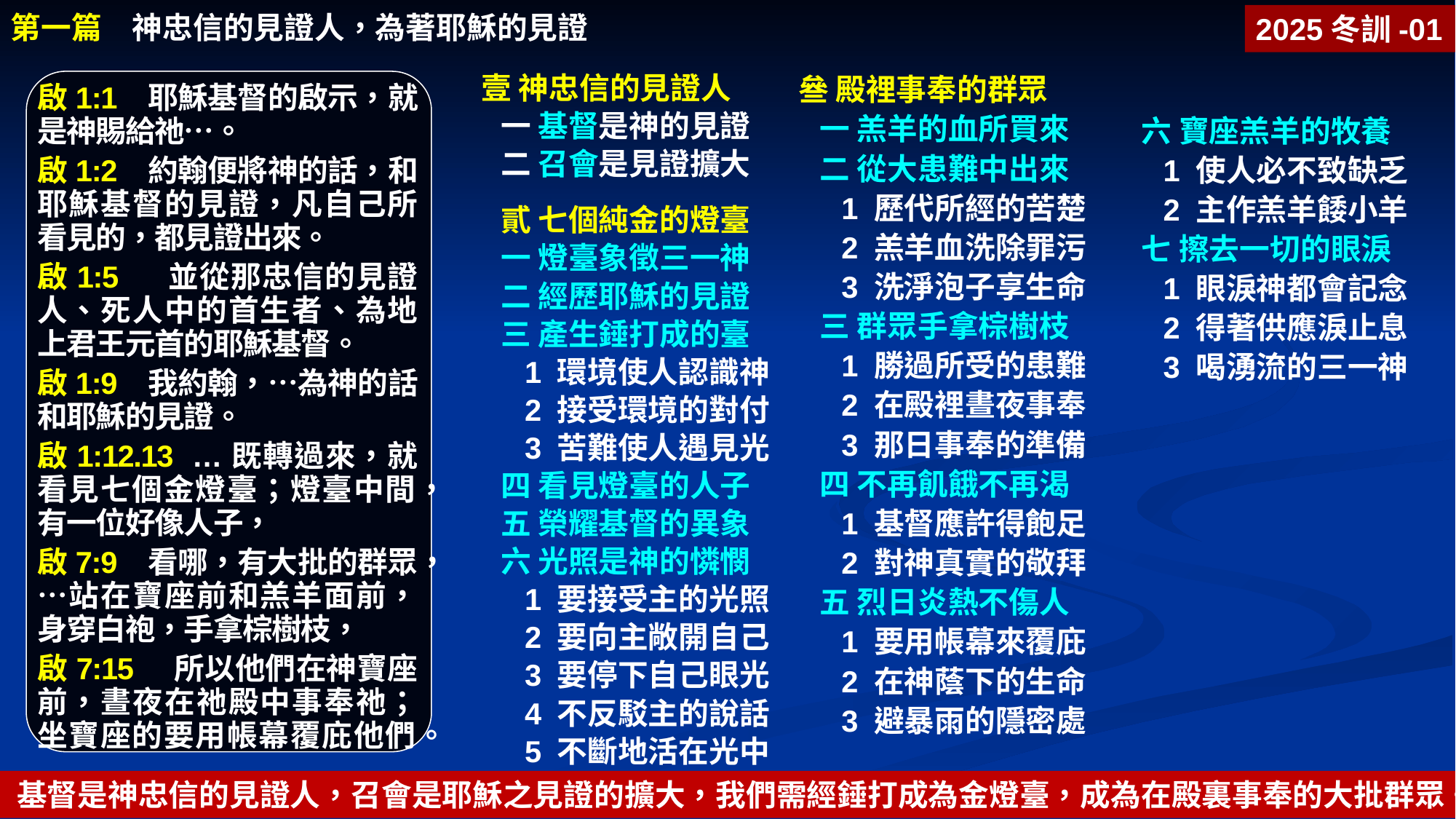

第一篇　神忠信的見證人，為著耶穌的見證
2025冬訓-01
壹 神忠信的見證人
一 基督是神的見證
二 召會是見證擴大
貳 七個純金的燈臺
一 燈臺象徵三一神
二 經歷耶穌的見證
三 產生錘打成的臺
1 環境使人認識神
2 接受環境的對付
3 苦難使人遇見光
四 看見燈臺的人子
五 榮耀基督的異象
六 光照是神的憐憫
1 要接受主的光照
2 要向主敞開自己
3 要停下自己眼光
4 不反駁主的說話
5 不斷地活在光中

叄 殿裡事奉的群眾
一 羔羊的血所買來
二 從大患難中出來
1 歷代所經的苦楚
2 羔羊血洗除罪污
3 洗淨泡子享生命
三 群眾手拿棕樹枝
1 勝過所受的患難
2 在殿裡晝夜事奉
3 那日事奉的準備
四 不再飢餓不再渴
1 基督應許得飽足
2 對神真實的敬拜
五 烈日炎熱不傷人
1 要用帳幕來覆庇
2 在神蔭下的生命
3 避暴雨的隱密處

啟1:1	耶穌基督的啟示，就是神賜給祂…。
啟1:2	約翰便將神的話，和耶穌基督的見證，凡自己所看見的，都見證出來。
啟1:5	 並從那忠信的見證人、死人中的首生者、為地上君王元首的耶穌基督。
啟1:9	我約翰，…為神的話和耶穌的見證。
啟1:12.13  …既轉過來，就看見七個金燈臺；燈臺中間，有一位好像人子，
啟7:9	看哪，有大批的群眾，…站在寶座前和羔羊面前，身穿白袍，手拿棕樹枝，
啟7:15	  所以他們在神寶座前，晝夜在祂殿中事奉祂；坐寶座的要用帳幕覆庇他們。
六 寶座羔羊的牧養
1 使人必不致缺乏
2 主作羔羊餧小羊
七 擦去一切的眼淚
1 眼淚神都會記念
2 得著供應淚止息
3 喝湧流的三一神
基督是神忠信的見證人，召會是耶穌之見證的擴大，我們需經錘打成為金燈臺，成為在殿裏事奉的大批群眾。